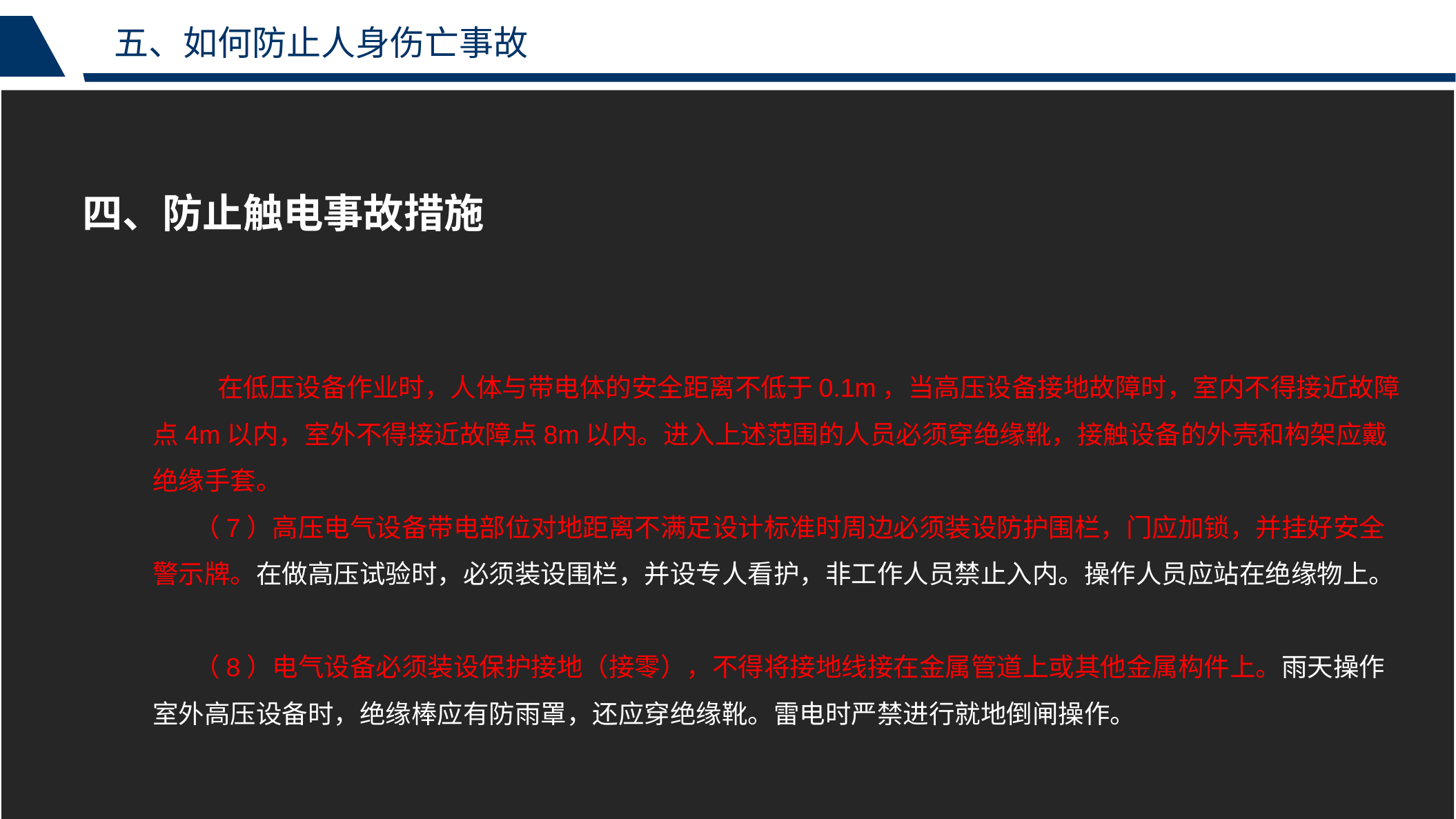

五、如何防止人身伤亡事故

四、防止触电事故措施
          在低压设备作业时，人体与带电体的安全距离不低于0.1m，当高压设备接地故障时，室内不得接近故障点4m以内，室外不得接近故障点8m以内。进入上述范围的人员必须穿绝缘靴，接触设备的外壳和构架应戴绝缘手套。
      （7）高压电气设备带电部位对地距离不满足设计标准时周边必须装设防护围栏，门应加锁，并挂好安全警示牌。在做高压试验时，必须装设围栏，并设专人看护，非工作人员禁止入内。操作人员应站在绝缘物上。
      （8）电气设备必须装设保护接地（接零），不得将接地线接在金属管道上或其他金属构件上。雨天操作室外高压设备时，绝缘棒应有防雨罩，还应穿绝缘靴。雷电时严禁进行就地倒闸操作。